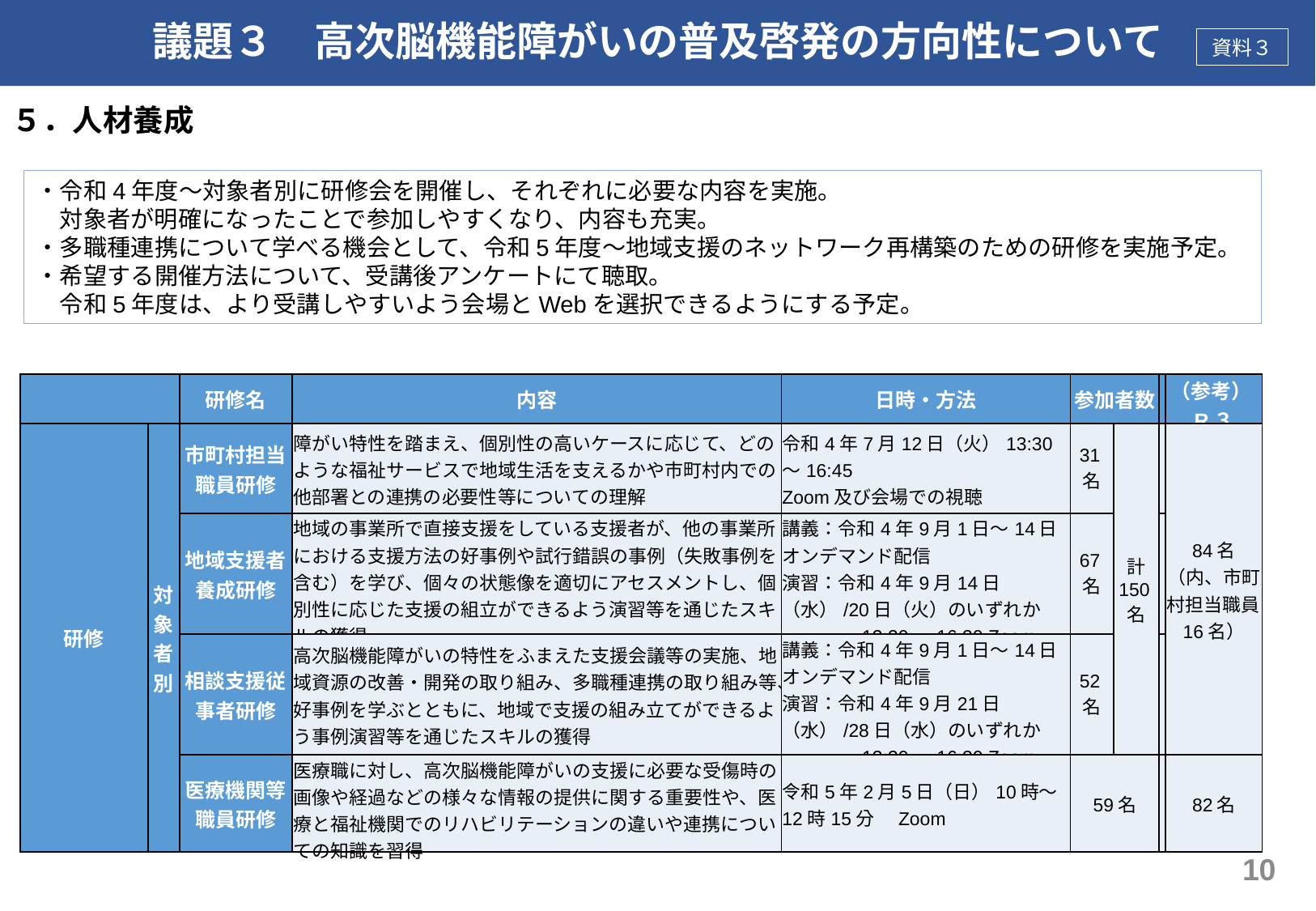

# 議題３　高次脳機能障がいの普及啓発の方向性について
資料３
５．人材養成

・令和4年度～対象者別に研修会を開催し、それぞれに必要な内容を実施。
　対象者が明確になったことで参加しやすくなり、内容も充実。
・多職種連携について学べる機会として、令和5年度～地域支援のネットワーク再構築のための研修を実施予定。
・希望する開催方法について、受講後アンケートにて聴取。
　令和5年度は、より受講しやすいよう会場とWebを選択できるようにする予定。
|  |  | 研修名 | 内容 | 日時・方法 | 参加者数 |  |  | （参考）R３ |
| --- | --- | --- | --- | --- | --- | --- | --- | --- |
| 研修 | 対象者別 | 市町村担当職員研修 | 障がい特性を踏まえ、個別性の高いケースに応じて、どのような福祉サービスで地域生活を支えるかや市町村内での他部署との連携の必要性等についての理解 | 令和4年7月12日（火）13:30～16:45 Zoom及び会場での視聴 | 31名 | 計 150名 |  | 84名 （内、市町村担当職員16名） |
|  |  | 地域支援者養成研修 | 地域の事業所で直接支援をしている支援者が、他の事業所における支援方法の好事例や試行錯誤の事例（失敗事例を含む）を学び、個々の状態像を適切にアセスメントし、個別性に応じた支援の組立ができるよう演習等を通じたスキルの獲得 | 講義：令和4年9月1日～14日オンデマンド配信 演習：令和4年9月14日（水）/20日（火）のいずれか 　　　　13:30～16:30 Zoom | 67名 |  |  |  |
|  |  | 相談支援従事者研修 | 高次脳機能障がいの特性をふまえた支援会議等の実施、地域資源の改善・開発の取り組み、多職種連携の取り組み等、好事例を学ぶとともに、地域で支援の組み立てができるよう事例演習等を通じたスキルの獲得 | 講義：令和4年9月1日～14日オンデマンド配信 演習：令和4年9月21日（水）/28日（水）のいずれか 　　　　13:30～16:30 Zoom | 52名 |  |  |  |
|  |  | 医療機関等職員研修 | 医療職に対し、高次脳機能障がいの支援に必要な受傷時の画像や経過などの様々な情報の提供に関する重要性や、医療と福祉機関でのリハビリテーションの違いや連携についての知識を習得 | 令和5年2月5日（日）10時～12時15分　Zoom | 59名 |  |  | 82名 |
10